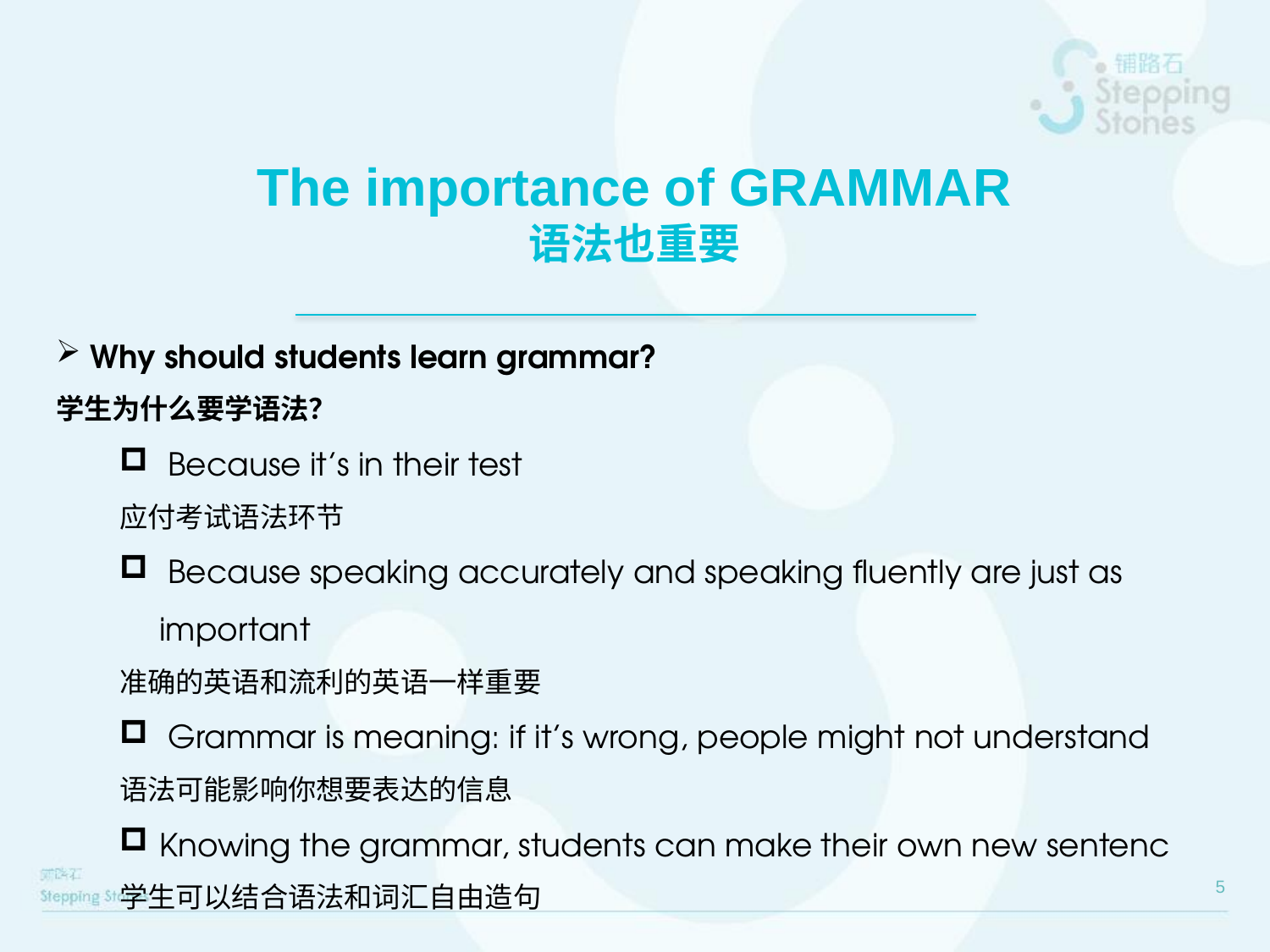

# The importance of GRAMMAR 语法也重要
 Why should students learn grammar?
学生为什么要学语法？
 Because it’s in their test
应付考试语法环节
 Because speaking accurately and speaking fluently are just as important
准确的英语和流利的英语一样重要
 Grammar is meaning: if it’s wrong, people might not understand
语法可能影响你想要表达的信息
Knowing the grammar, students can make their own new sentenc
学生可以结合语法和词汇自由造句